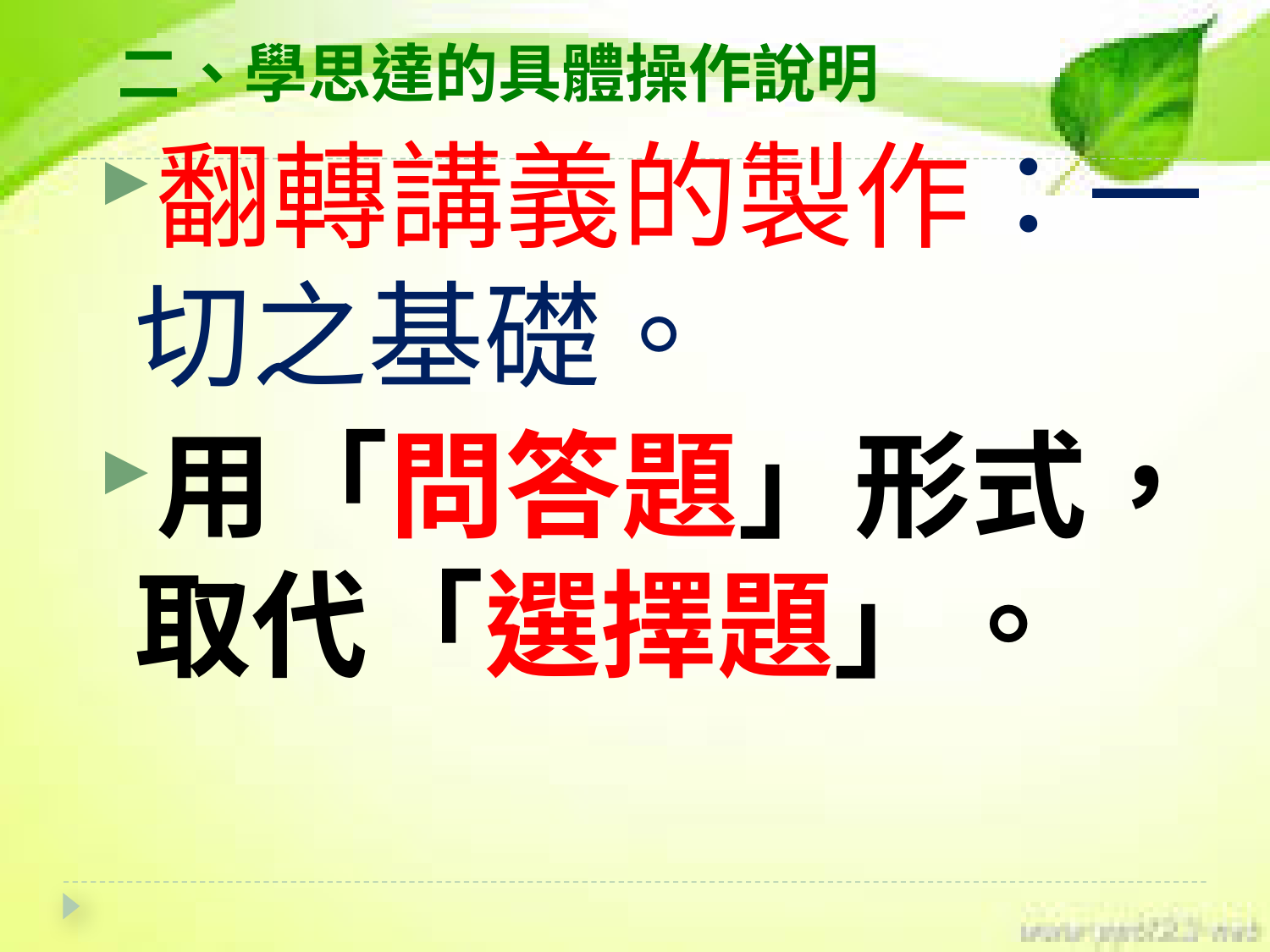

# 二、學思達的具體操作說明

翻轉講義的製作：一切之基礎。
用「問答題」形式，取代「選擇題」。